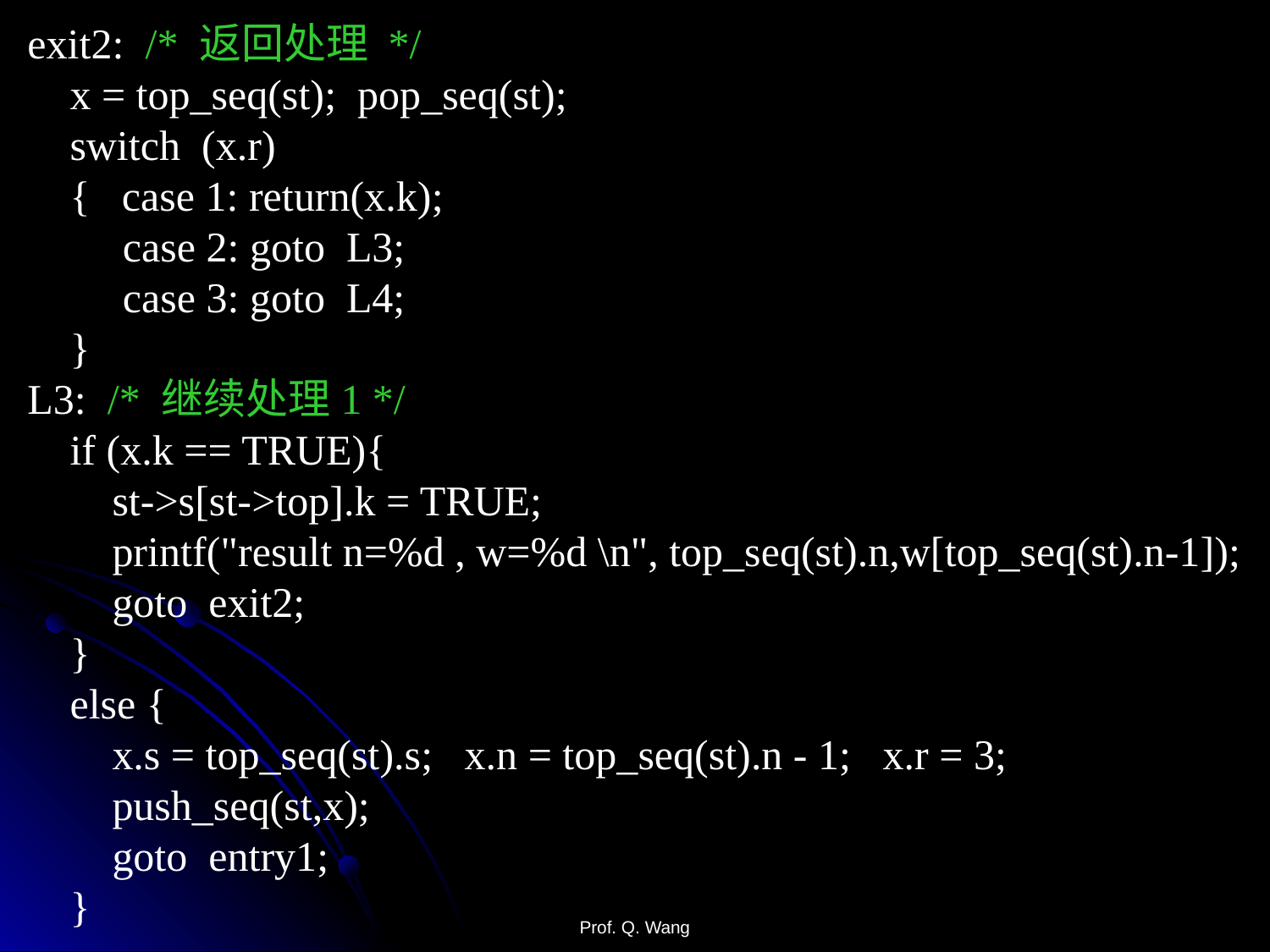

exit2:  /* 返回处理 */
    x = top_seq(st);  pop_seq(st);
    switch  (x.r)
    {   case 1: return(x.k);
         case 2: goto  L3;
         case 3: goto  L4;
    }
L3:  /* 继续处理1 */
    if (x.k == TRUE){
        st->s[st->top].k = TRUE;
        printf("result n=%d , w=%d \n", top_seq(st).n,w[top_seq(st).n-1]);
        goto  exit2;
    }
    else {
        x.s = top_seq(st).s;   x.n = top_seq(st).n - 1;   x.r = 3;
        push_seq(st,x);
        goto  entry1;
    }

Prof. Q. Wang